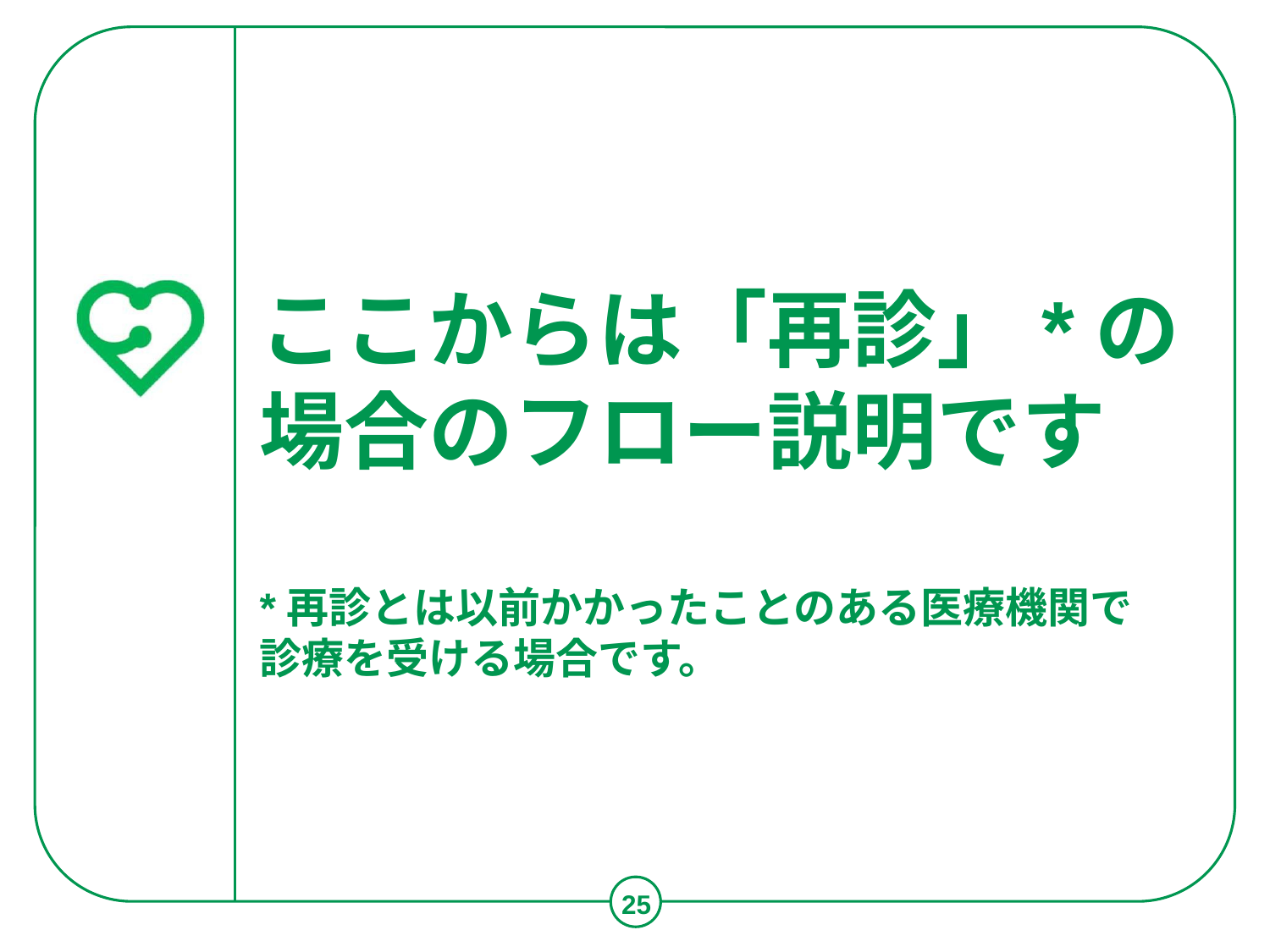

ここからは「再診」*の
場合のフロー説明です

*再診とは以前かかったことのある医療機関で
診療を受ける場合です。